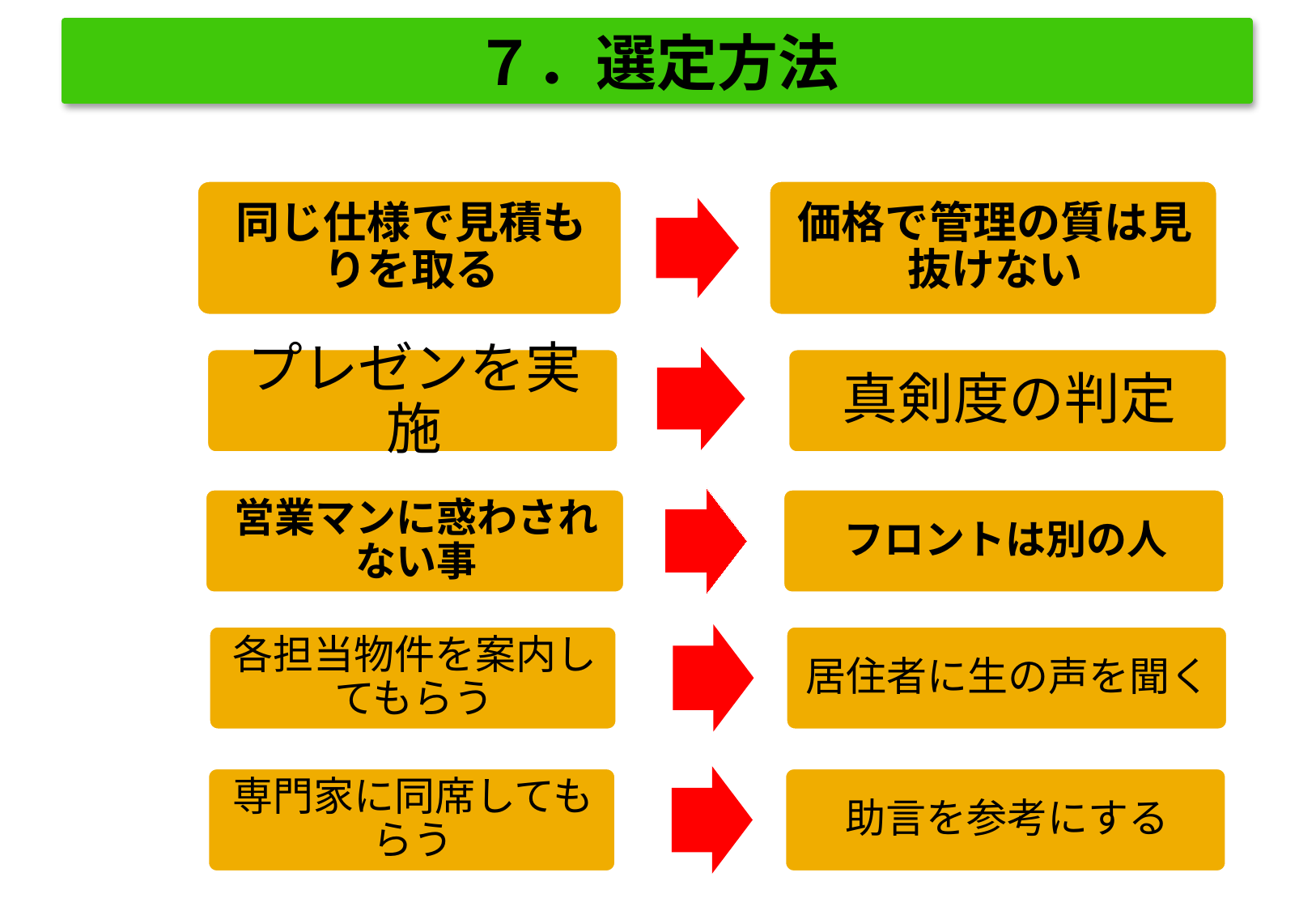

７．選定方法
同じ仕様で見積もりを取る

価格で管理の質は見抜けない
プレゼンを実施

真剣度の判定
営業マンに惑わされない事

フロントは別の人
各担当物件を案内してもらう

居住者に生の声を聞く
専門家に同席してもらう

助言を参考にする